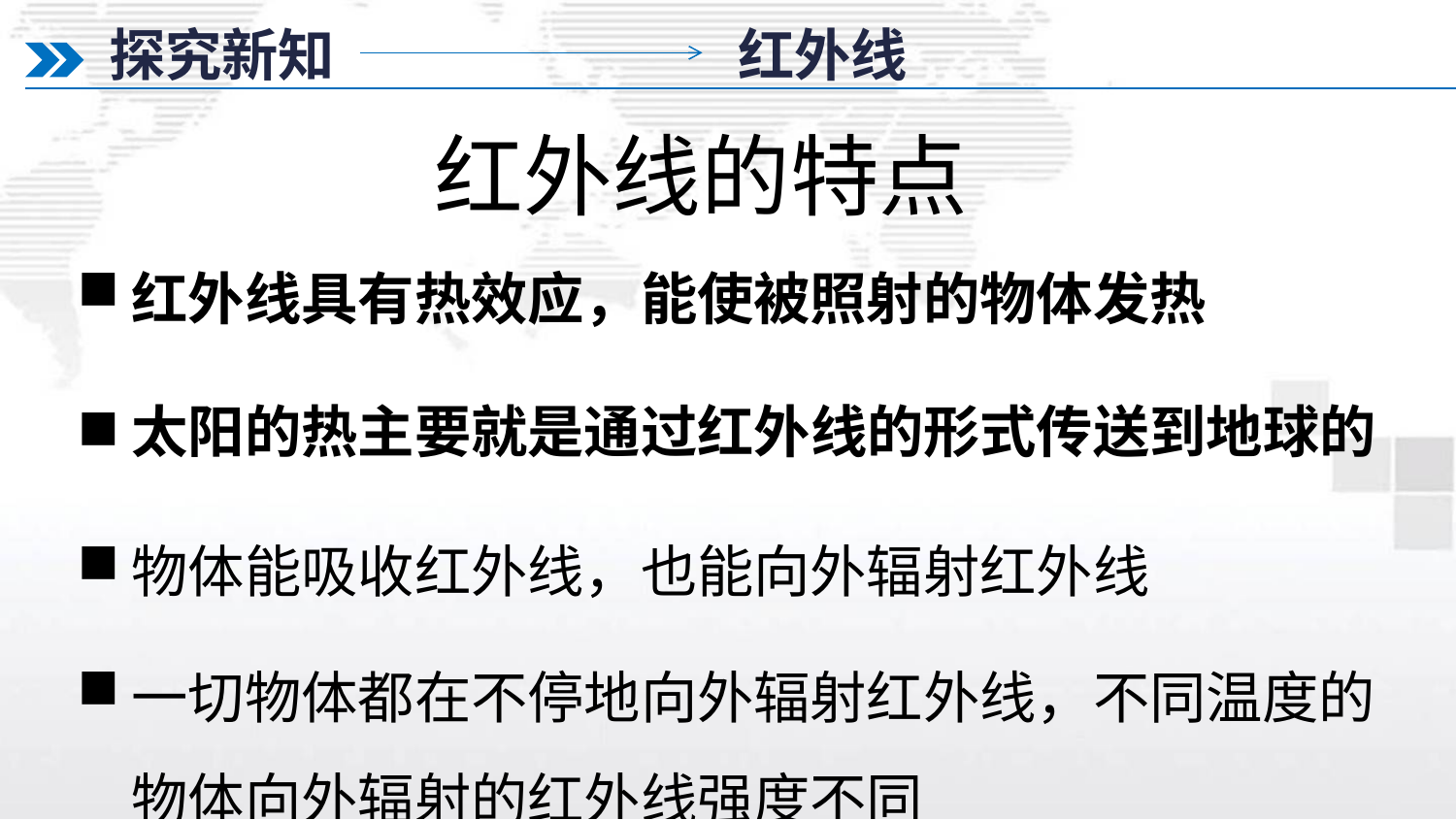

红外线
# 探究新知

红外线的特点
红外线具有热效应，能使被照射的物体发热
太阳的热主要就是通过红外线的形式传送到地球的
物体能吸收红外线，也能向外辐射红外线
一切物体都在不停地向外辐射红外线，不同温度的物体向外辐射的红外线强度不同